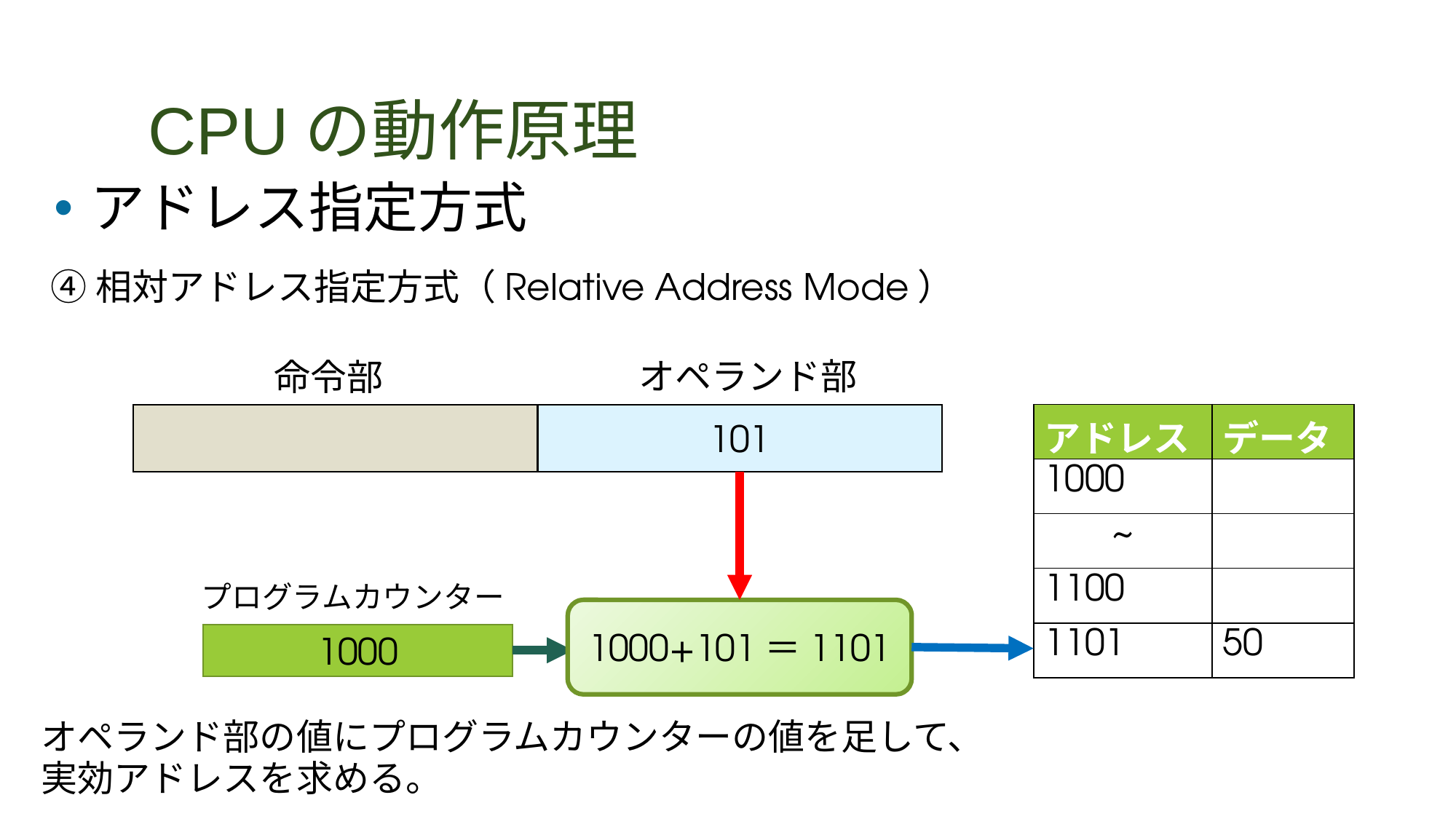

# CPUの動作原理
アドレス指定方式
④相対アドレス指定方式（Relative Address Mode）

オペランド部
命令部
| アドレス | データ |
| --- | --- |
| 1000 |  |
| ~ |  |
| 1100 |  |
| 1101 | 50 |

101
プログラムカウンター
1000+101＝1101
1000
オペランド部の値にプログラムカウンターの値を足して、実効アドレスを求める。